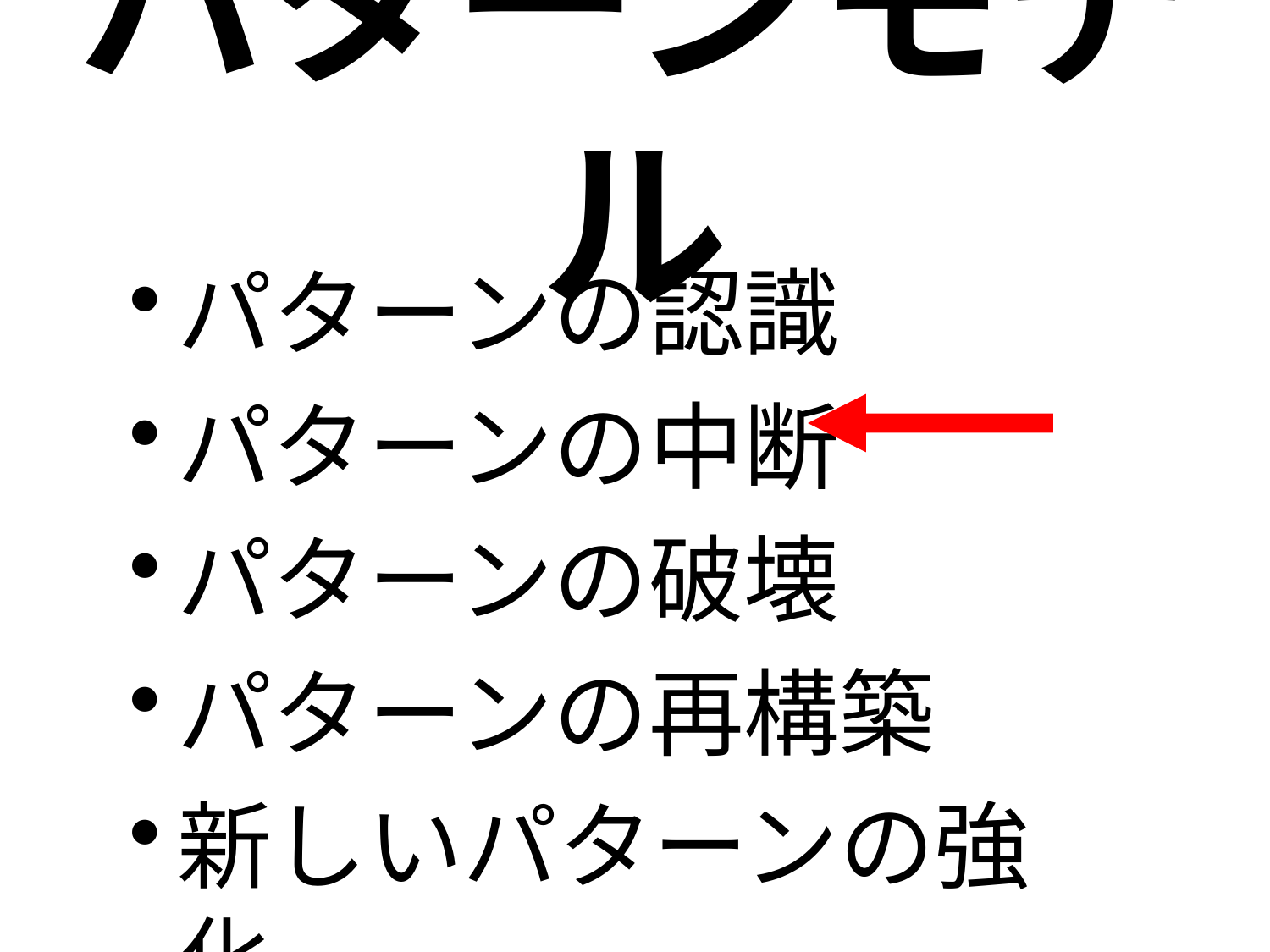

# パターンモデル
パターンの認識
パターンの中断
パターンの破壊
パターンの再構築
新しいパターンの強化